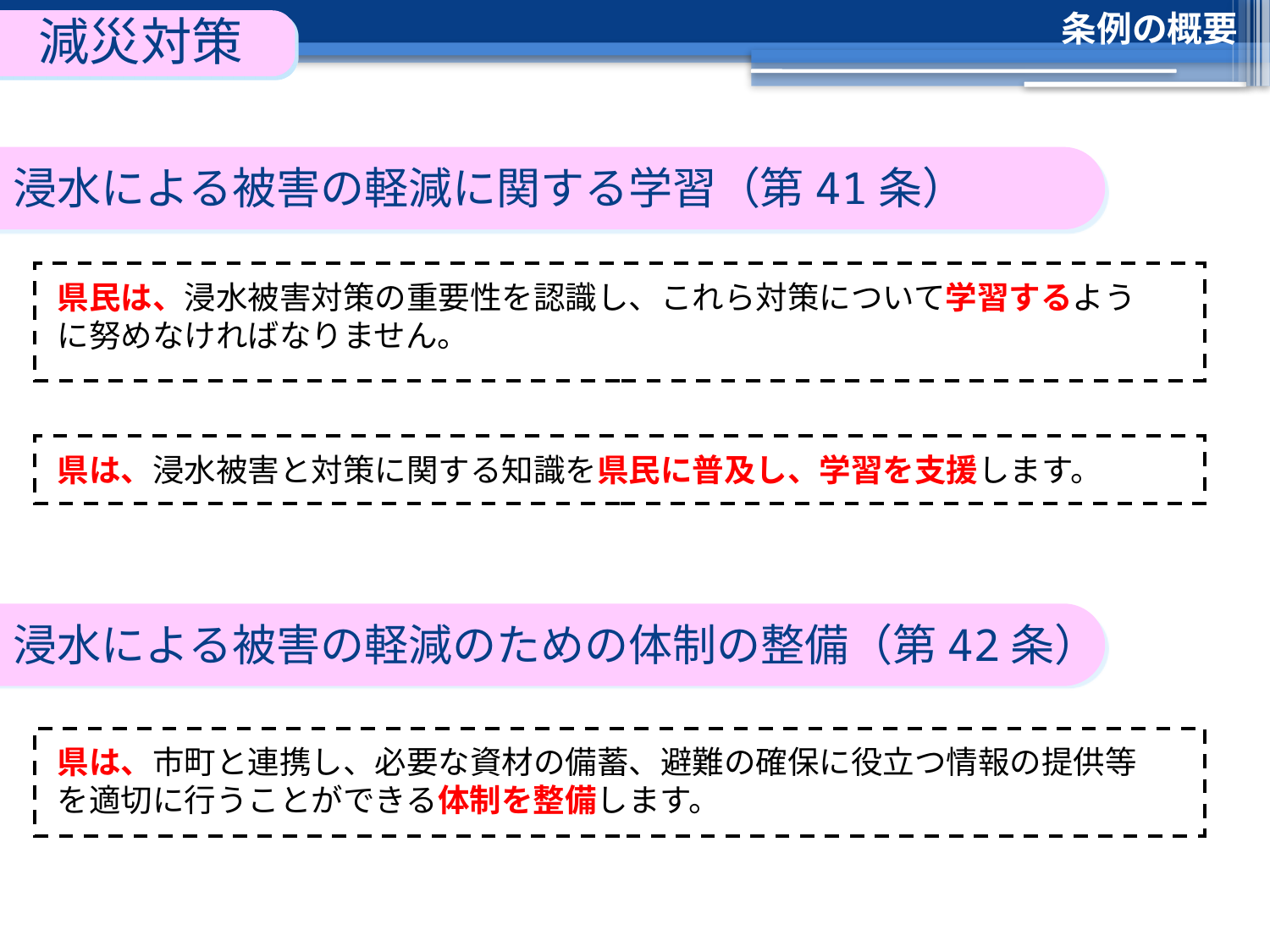

条例の概要
減災対策

浸水による被害の軽減に関する学習（第41条）

県民は、浸水被害対策の重要性を認識し、これら対策について学習するように努めなければなりません。

県は、浸水被害と対策に関する知識を県民に普及し、学習を支援します。

浸水による被害の軽減のための体制の整備（第42条）

県は、市町と連携し、必要な資材の備蓄、避難の確保に役立つ情報の提供等を適切に行うことができる体制を整備します。